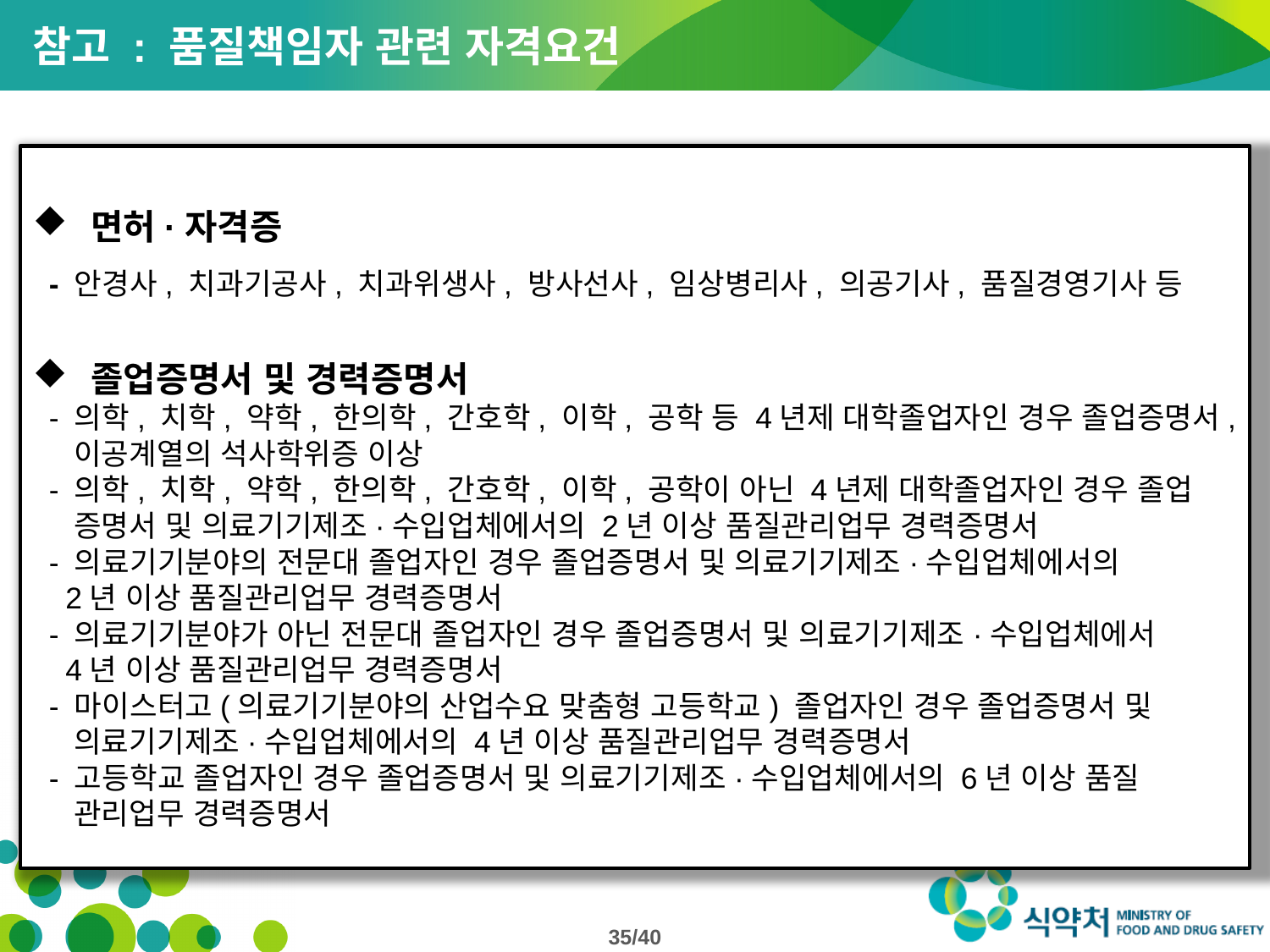

# 참고 : 품질책임자 관련 자격요건
 면허·자격증
  - 안경사, 치과기공사, 치과위생사, 방사선사, 임상병리사, 의공기사, 품질경영기사 등

 졸업증명서 및 경력증명서
  - 의학, 치학, 약학, 한의학, 간호학, 이학, 공학 등 4년제 대학졸업자인 경우 졸업증명서,
    이공계열의 석사학위증 이상
  - 의학, 치학, 약학, 한의학, 간호학, 이학, 공학이 아닌 4년제 대학졸업자인 경우 졸업
    증명서 및 의료기기제조·수입업체에서의 2년 이상 품질관리업무 경력증명서
  - 의료기기분야의 전문대 졸업자인 경우 졸업증명서 및 의료기기제조·수입업체에서의
    2년 이상 품질관리업무 경력증명서
  - 의료기기분야가 아닌 전문대 졸업자인 경우 졸업증명서 및 의료기기제조·수입업체에서
    4년 이상 품질관리업무 경력증명서
  - 마이스터고(의료기기분야의 산업수요 맞춤형 고등학교) 졸업자인 경우 졸업증명서 및
    의료기기제조·수입업체에서의 4년 이상 품질관리업무 경력증명서
  - 고등학교 졸업자인 경우 졸업증명서 및 의료기기제조·수입업체에서의 6년 이상 품질
    관리업무 경력증명서